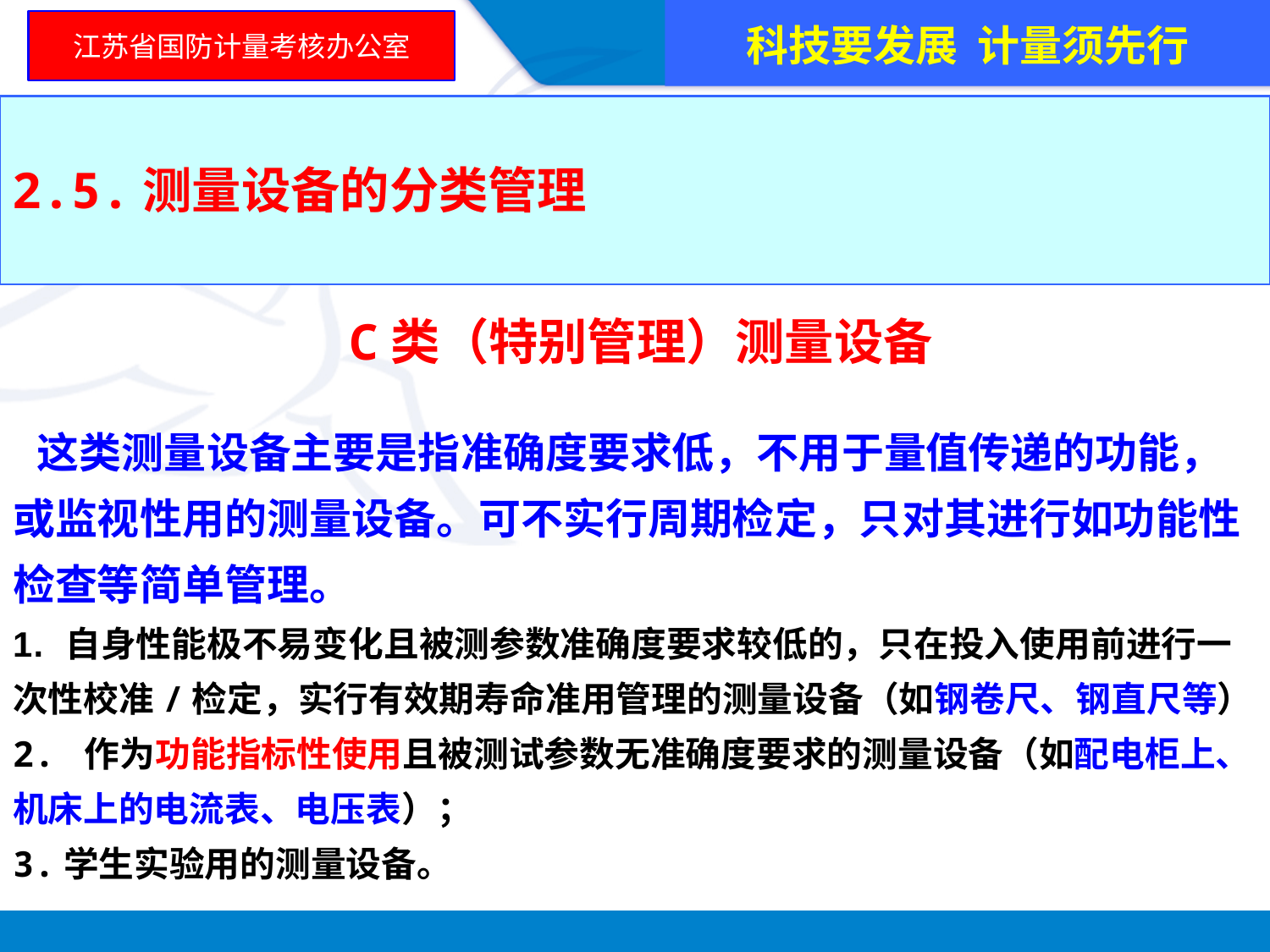

科技要发展  计量须先行
江苏省国防计量考核办公室
2.5.测量设备的分类管理

 C类（特别管理）测量设备

  这类测量设备主要是指准确度要求低，不用于量值传递的功能，
或监视性用的测量设备。可不实行周期检定，只对其进行如功能性
检查等简单管理。
自身性能极不易变化且被测参数准确度要求较低的，只在投入使用前进行一
次性校准/检定，实行有效期寿命准用管理的测量设备（如钢卷尺、钢直尺等）
2. 作为功能指标性使用且被测试参数无准确度要求的测量设备（如配电柜上、
机床上的电流表、电压表）；
3.学生实验用的测量设备。